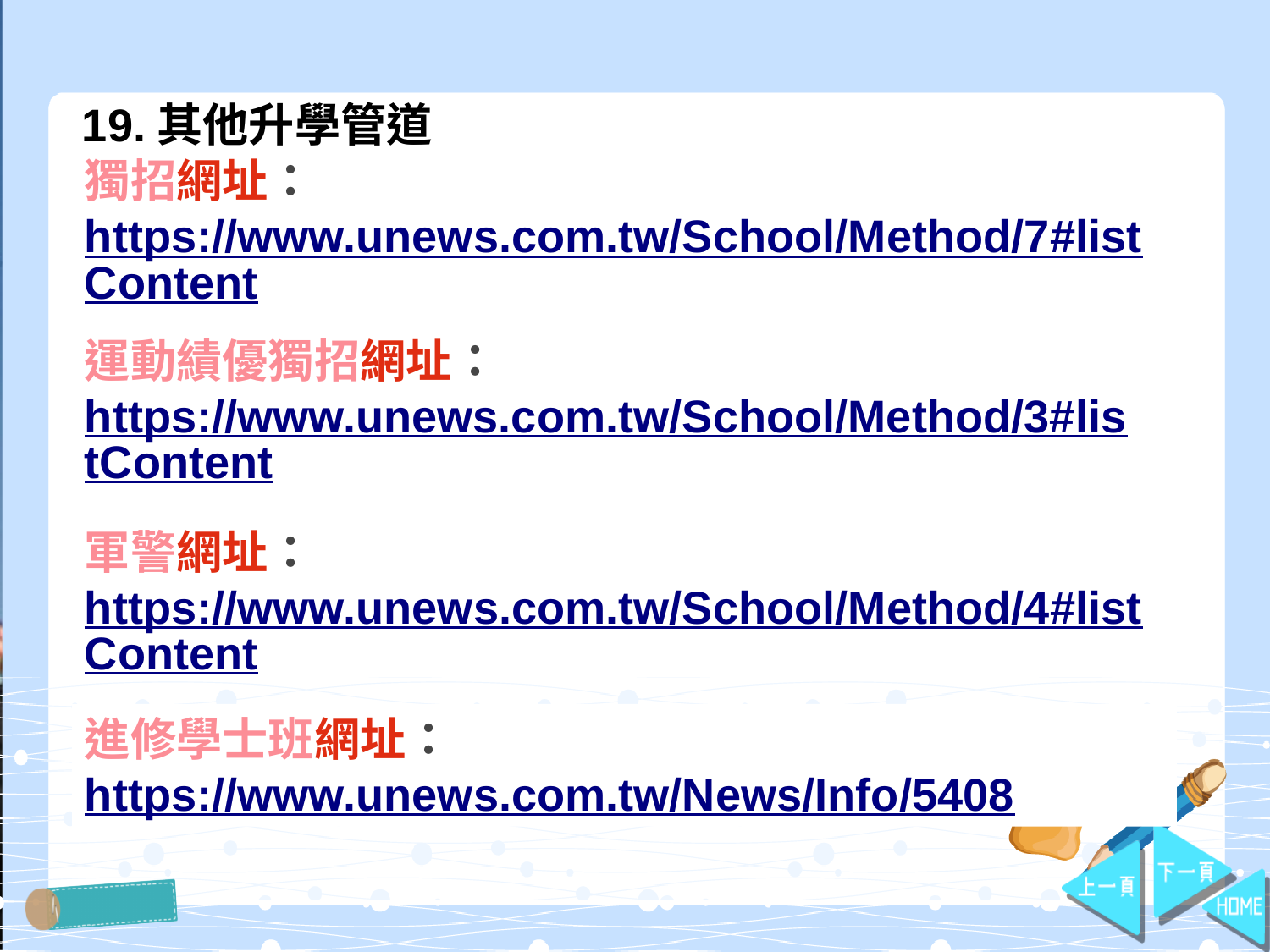

19.其他升學管道
獨招網址： https://www.unews.com.tw/School/Method/7#listContent
運動績優獨招網址： https://www.unews.com.tw/School/Method/3#listContent
軍警網址： https://www.unews.com.tw/School/Method/4#listContent
進修學士班網址： https://www.unews.com.tw/News/Info/5408